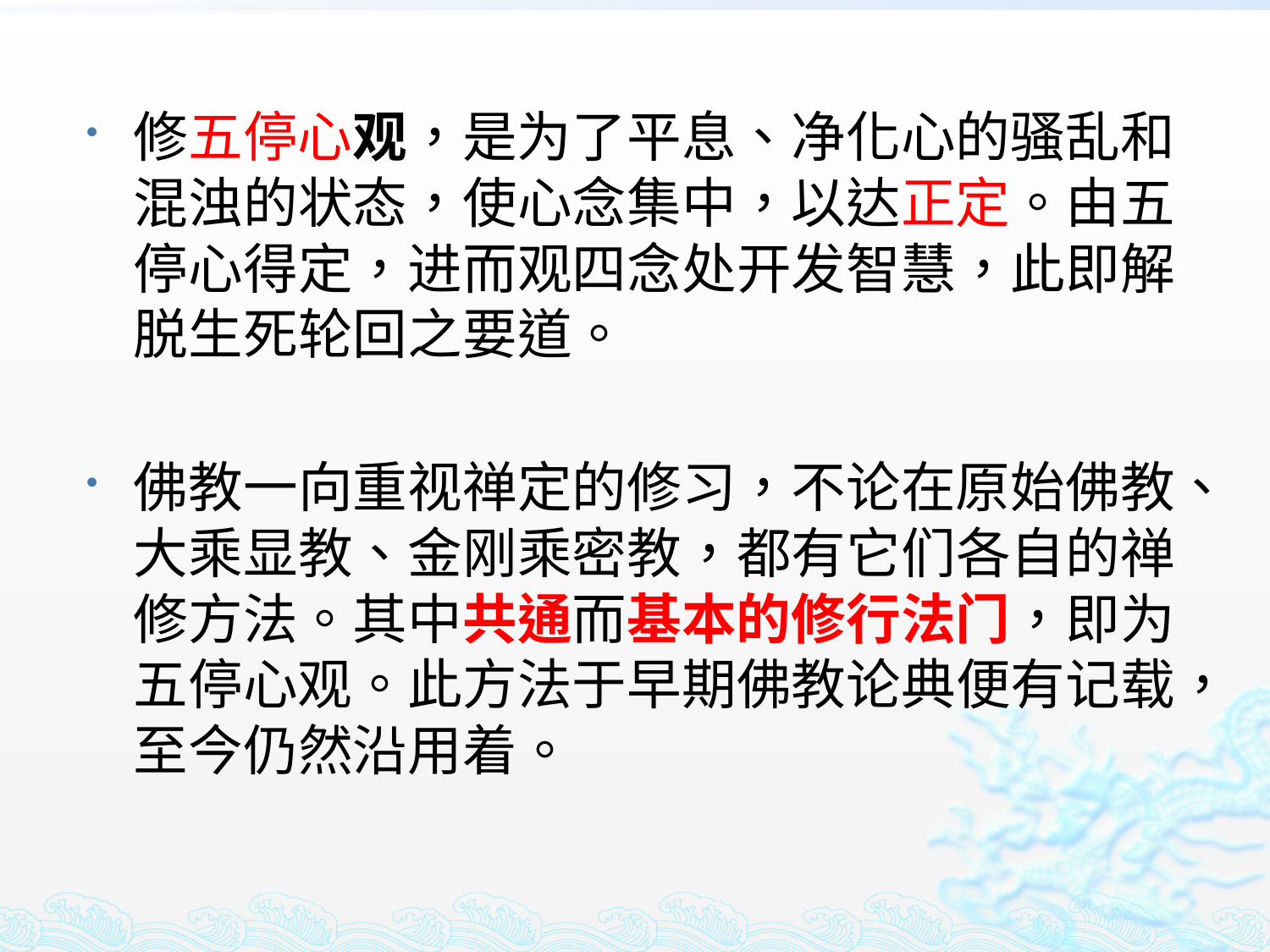

修五停心观，是为了平息、净化心的骚乱和混浊的状态，使心念集中，以达正定。由五停心得定，进而观四念处开发智慧，此即解脱生死轮回之要道。

佛教一向重视禅定的修习，不论在原始佛教、大乘显教、金刚乘密教，都有它们各自的禅修方法。其中共通而基本的修行法门，即为五停心观。此方法于早期佛教论典便有记载，至今仍然沿用着。